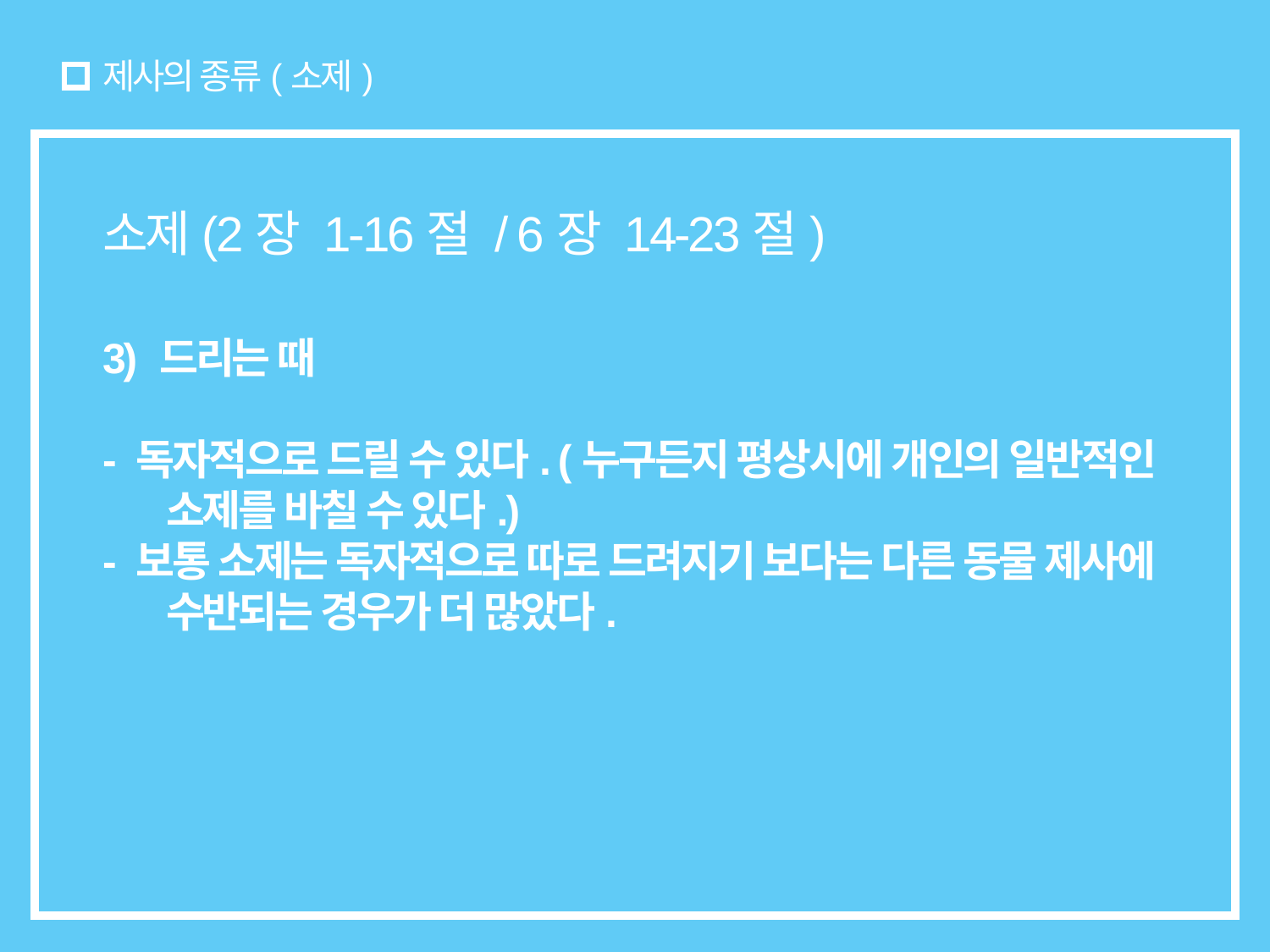

# 제사의 종류(소제)

소제(2장 1-16절 / 6장 14-23절)
3) 드리는 때

- 독자적으로 드릴 수 있다. (누구든지 평상시에 개인의 일반적인 소제를 바칠 수 있다.)
- 보통 소제는 독자적으로 따로 드려지기 보다는 다른 동물 제사에 수반되는 경우가 더 많았다.